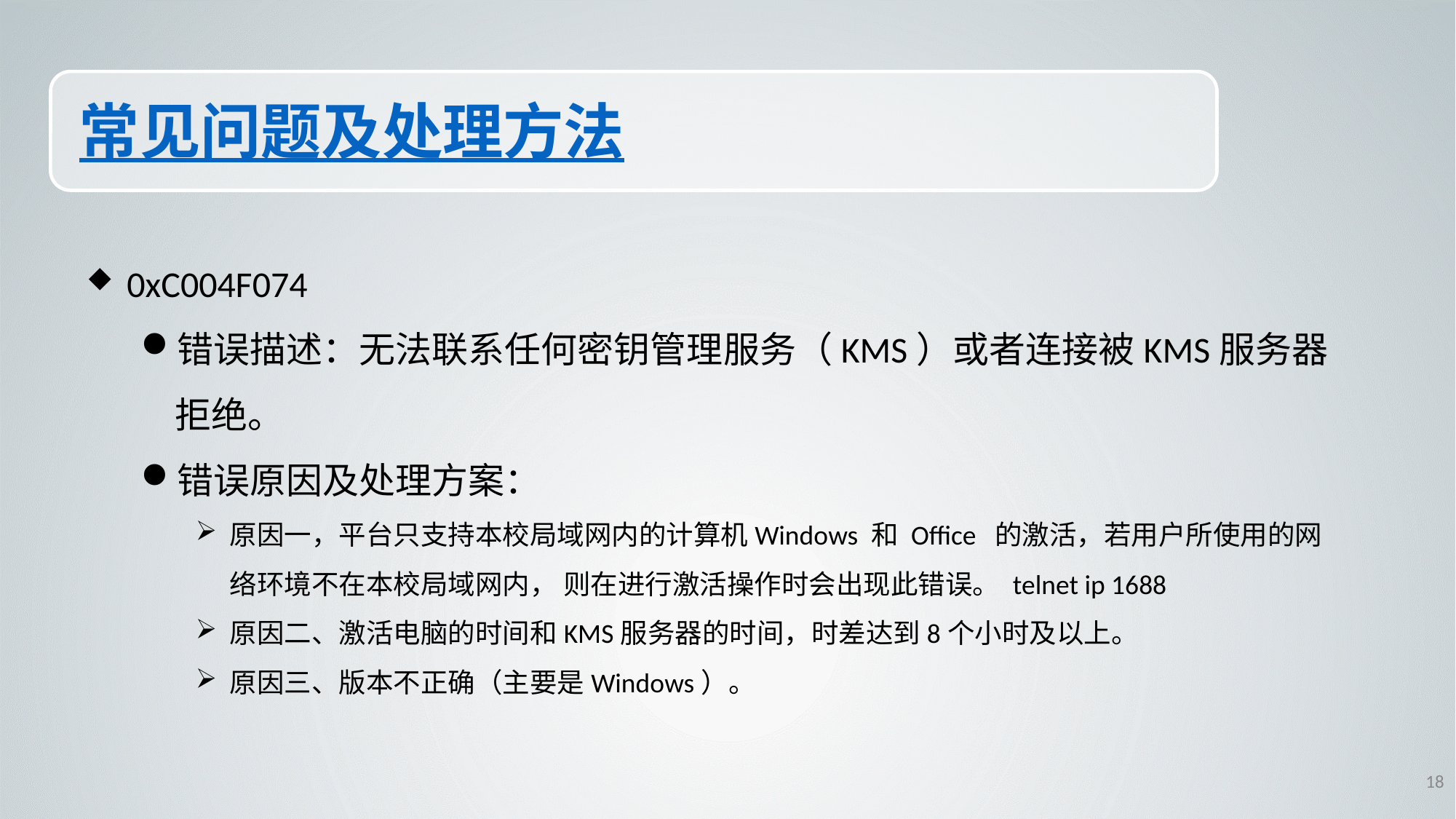

# 常见问题及处理方法
 0xC004F074
错误描述：无法联系任何密钥管理服务（KMS）或者连接被KMS服务器拒绝。
错误原因及处理方案：
原因一，平台只支持本校局域网内的计算机Windows 和 Office  的激活，若用户所使用的网络环境不在本校局域网内， 则在进行激活操作时会出现此错误。 telnet ip 1688
原因二、激活电脑的时间和KMS服务器的时间，时差达到8个小时及以上。
原因三、版本不正确（主要是Windows）。
18